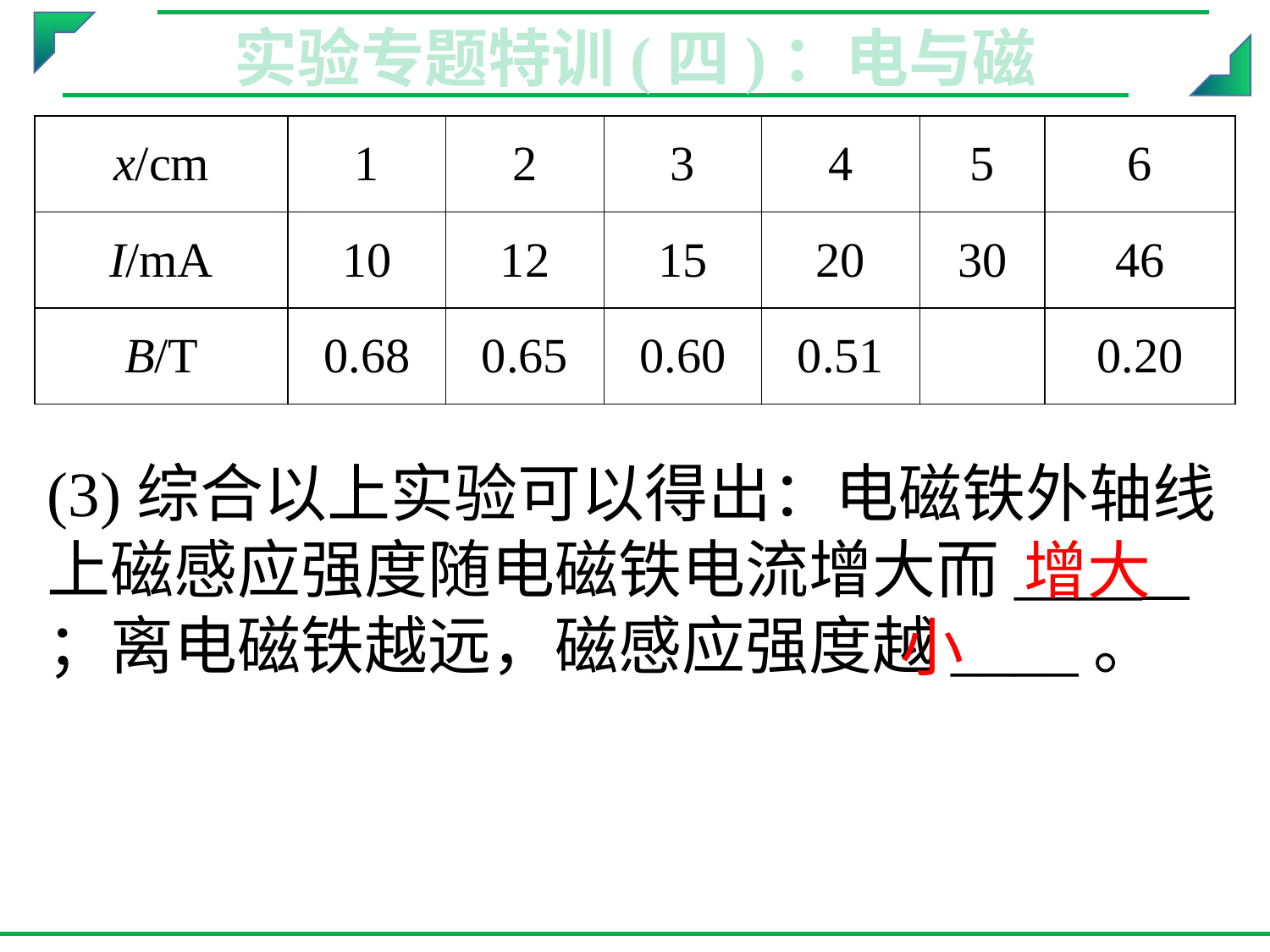

实验专题特训(四)：电与磁
| x/cm | 1 | 2 | 3 | 4 | 5 | 6 |
| --- | --- | --- | --- | --- | --- | --- |
| I/mA | 10 | 12 | 15 | 20 | 30 | 46 |
| B/T | 0.68 | 0.65 | 0.60 | 0.51 |  | 0.20 |
(3)综合以上实验可以得出：电磁铁外轴线上磁感应强度随电磁铁电流增大而____    ；离电磁铁越远，磁感应强度越____。
增大
小